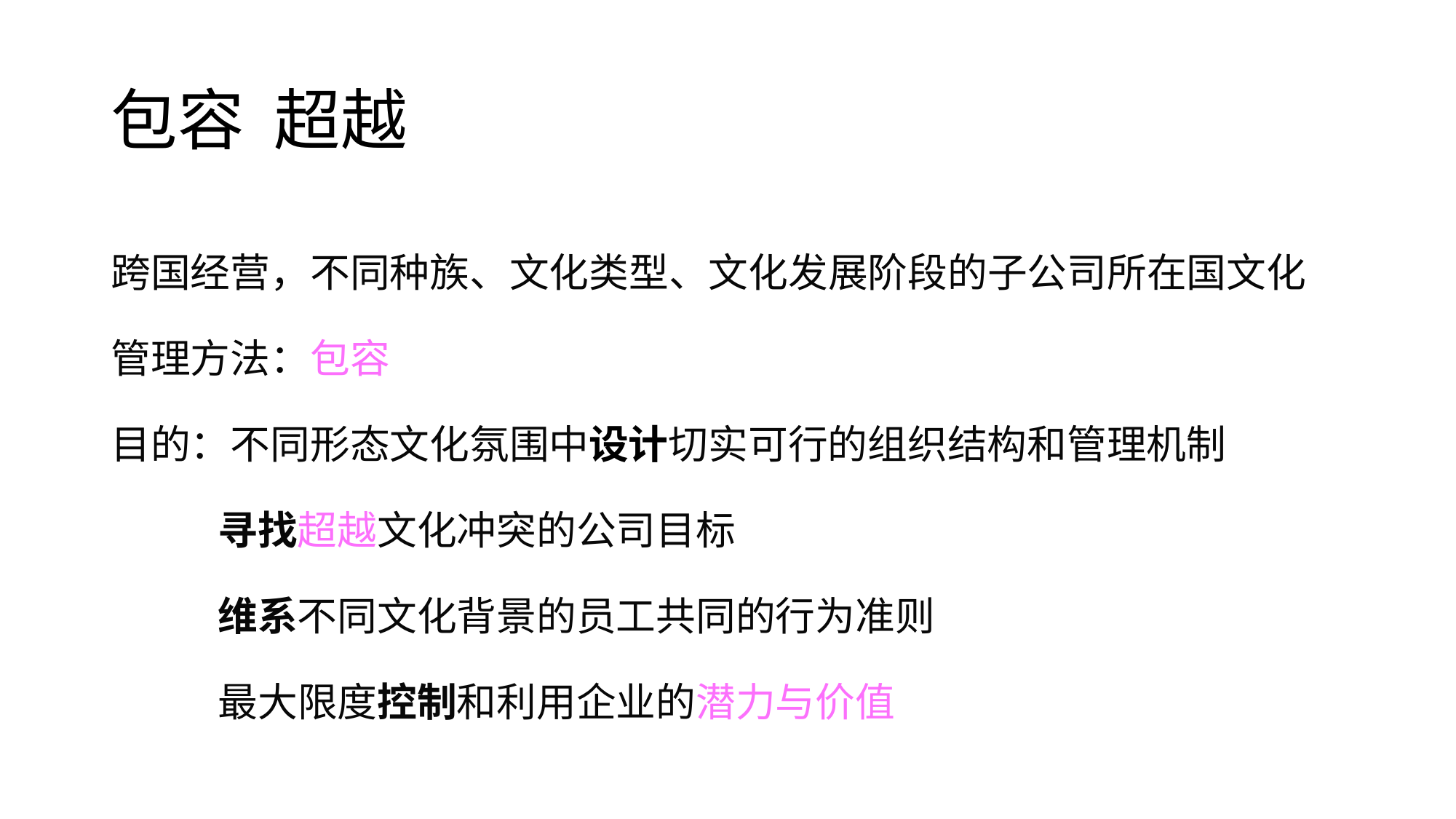

# 包容  超越
跨国经营，不同种族、文化类型、文化发展阶段的子公司所在国文化
管理方法：包容
目的：不同形态文化氛围中设计切实可行的组织结构和管理机制
           寻找超越文化冲突的公司目标
           维系不同文化背景的员工共同的行为准则
           最大限度控制和利用企业的潜力与价值